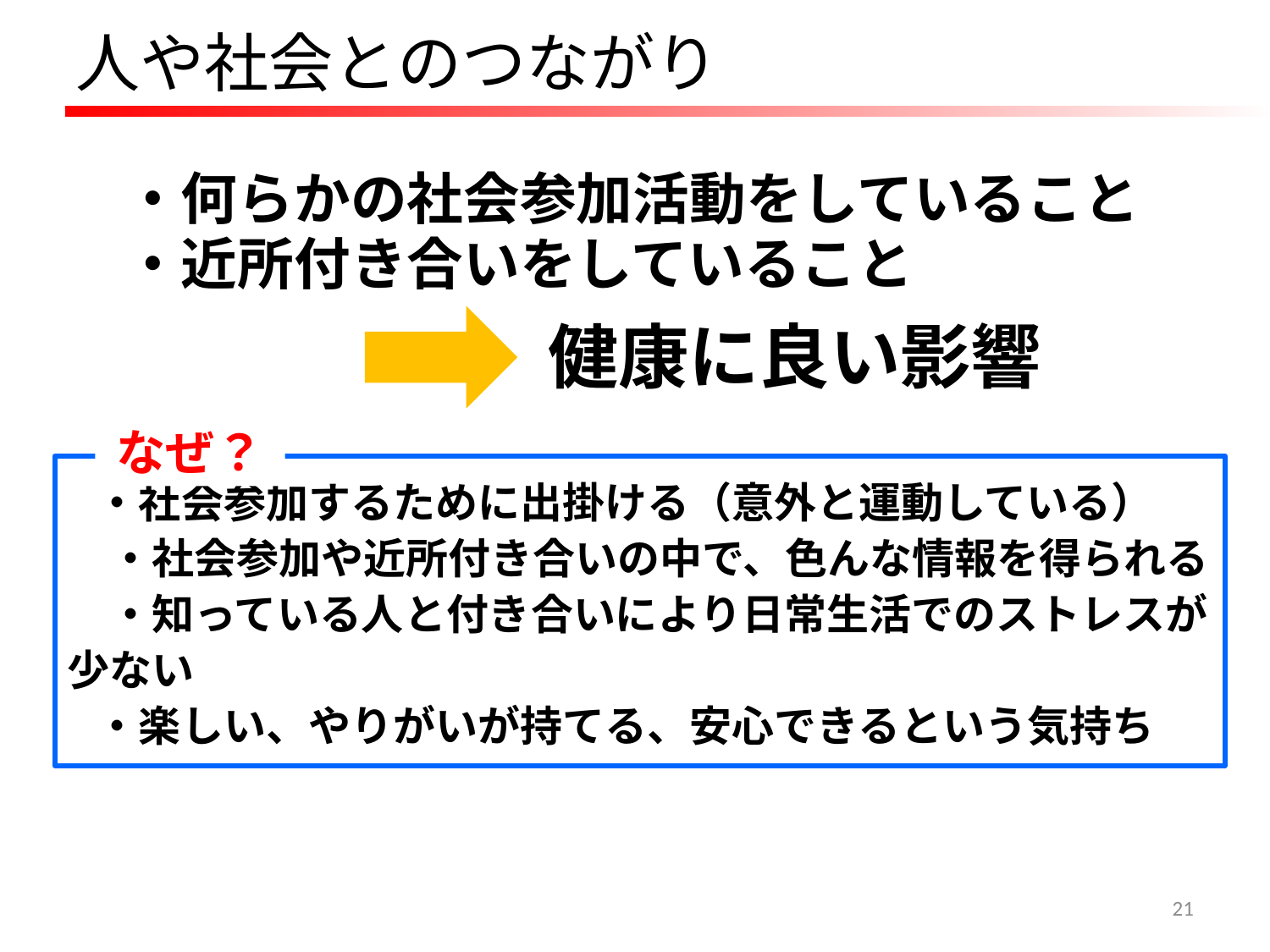

人や社会とのつながり

　・何らかの社会参加活動をしていること

　・近所付き合いをしていること

健康に良い影響
なぜ？
  ・社会参加するために出掛ける（意外と運動している）
　・社会参加や近所付き合いの中で、色んな情報を得られる
　・知っている人と付き合いにより日常生活でのストレスが少ない
  ・楽しい、やりがいが持てる、安心できるという気持ち
21